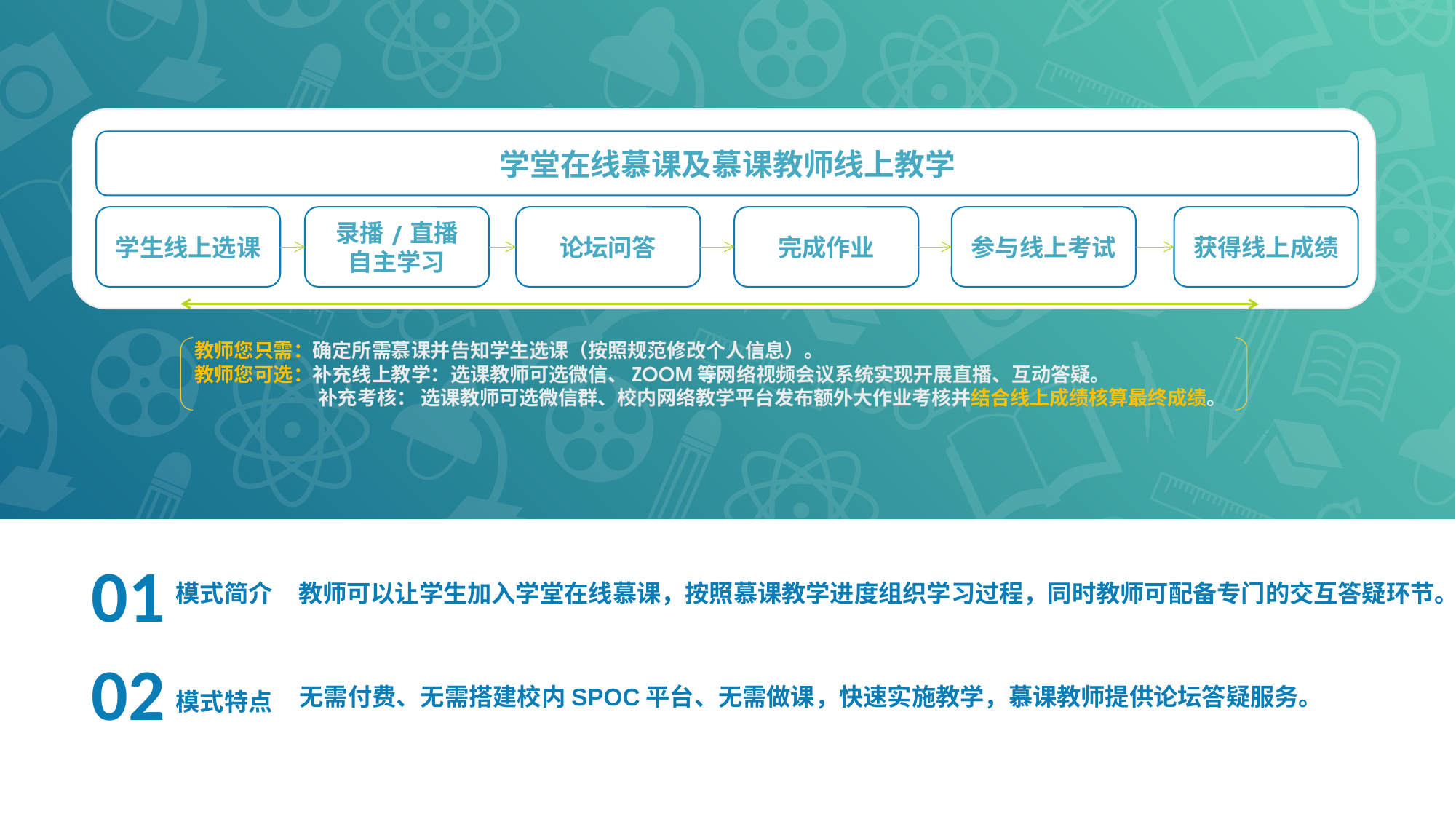

学堂在线慕课及慕课教师线上教学
学生线上选课
录播/直播
自主学习
论坛问答
完成作业
参与线上考试
获得线上成绩
教师您只需：确定所需慕课并告知学生选课（按照规范修改个人信息）。
教师您可选：补充线上教学：选课教师可选微信、ZOOM等网络视频会议系统实现开展直播、互动答疑。
                          补充考核： 选课教师可选微信群、校内网络教学平台发布额外大作业考核并结合线上成绩核算最终成绩。
01
模式简介

教师可以让学生加入学堂在线慕课，按照慕课教学进度组织学习过程，同时教师可配备专门的交互答疑环节。
02
模式特点
无需付费、无需搭建校内SPOC平台、无需做课，快速实施教学，慕课教师提供论坛答疑服务。

CONTENTS